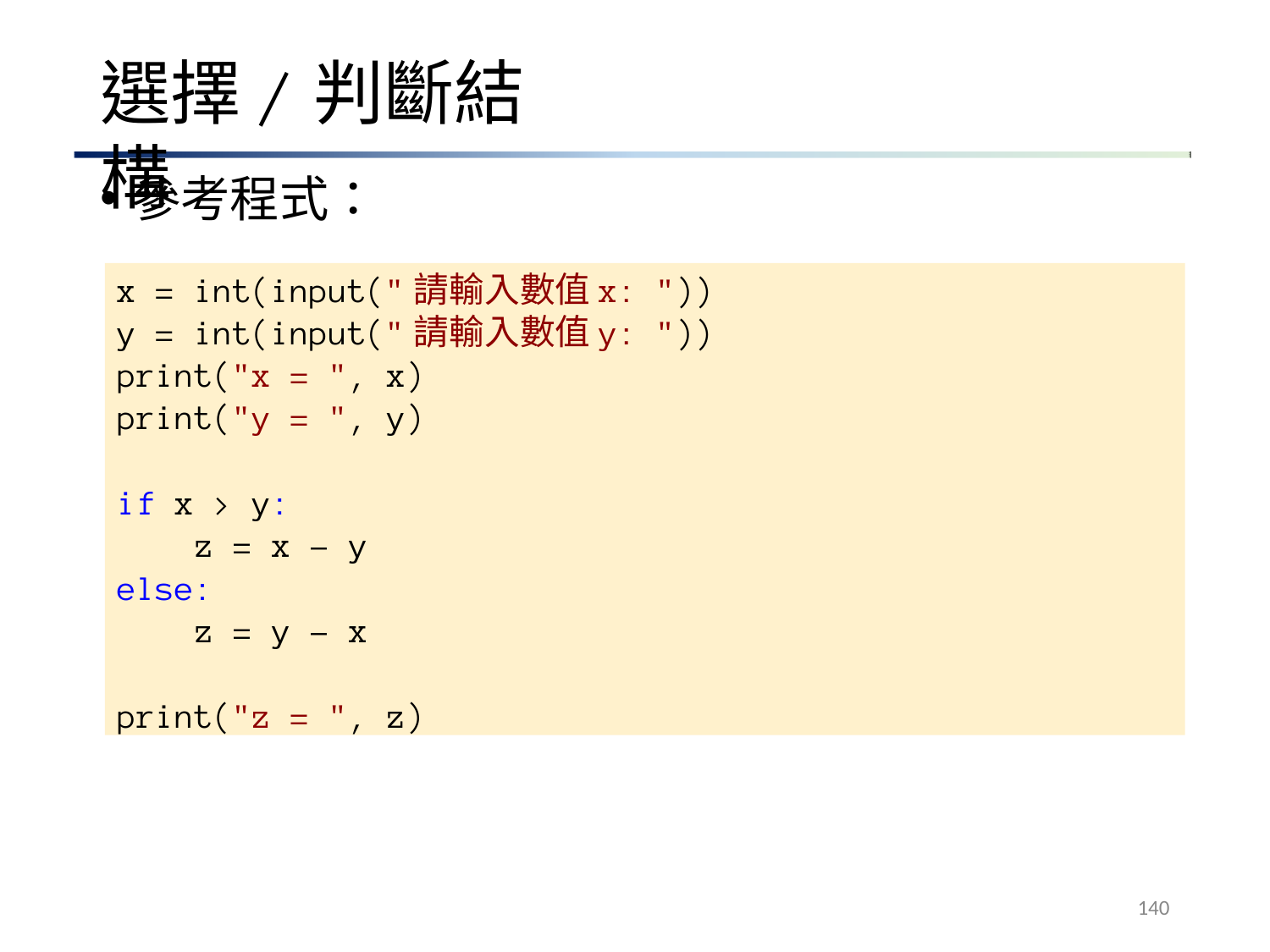

# 選擇/判斷結構
參考程式：
x = int(input("請輸入數值x: "))
y = int(input("請輸入數值y: "))
print("x = ", x)
print("y = ", y)

if x > y:
z = x - y
else:
z = y - x

print("z = ", z)
140